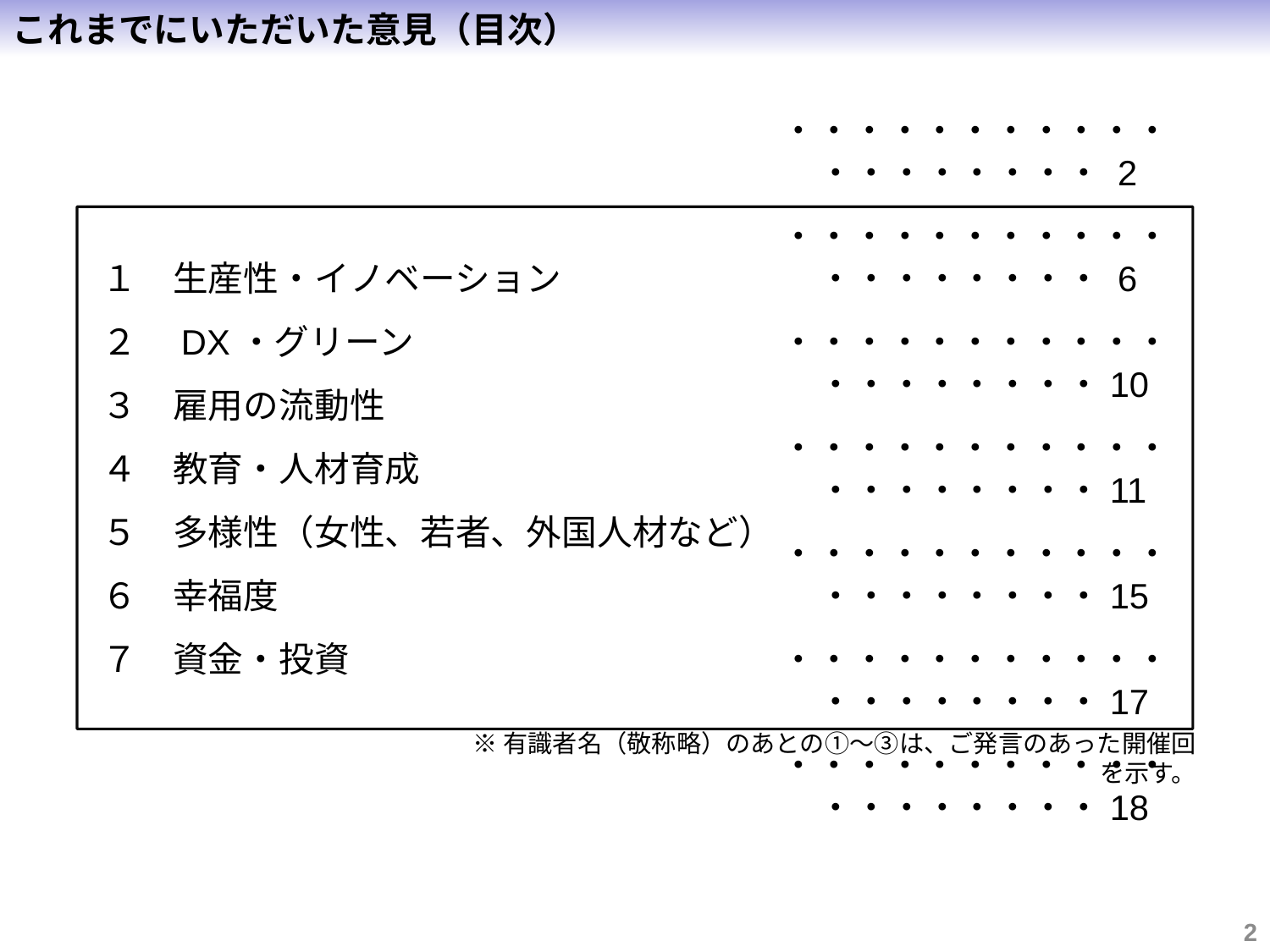

これまでにいただいた意見（目次）
・・・・・・・・・・・・・・・・・・・ 2
・・・・・・・・・・・・・・・・・・・ 6
・・・・・・・・・・・・・・・・・・・10
・・・・・・・・・・・・・・・・・・・11
・・・・・・・・・・・・・・・・・・・15
・・・・・・・・・・・・・・・・・・・17
・・・・・・・・・・・・・・・・・・・18
１　生産性・イノベーション
２　DX・グリーン
３　雇用の流動性
４　教育・人材育成
５　多様性（女性、若者、外国人材など）
６　幸福度
７　資金・投資
※有識者名（敬称略）のあとの①～③は、ご発言のあった開催回を示す。
2